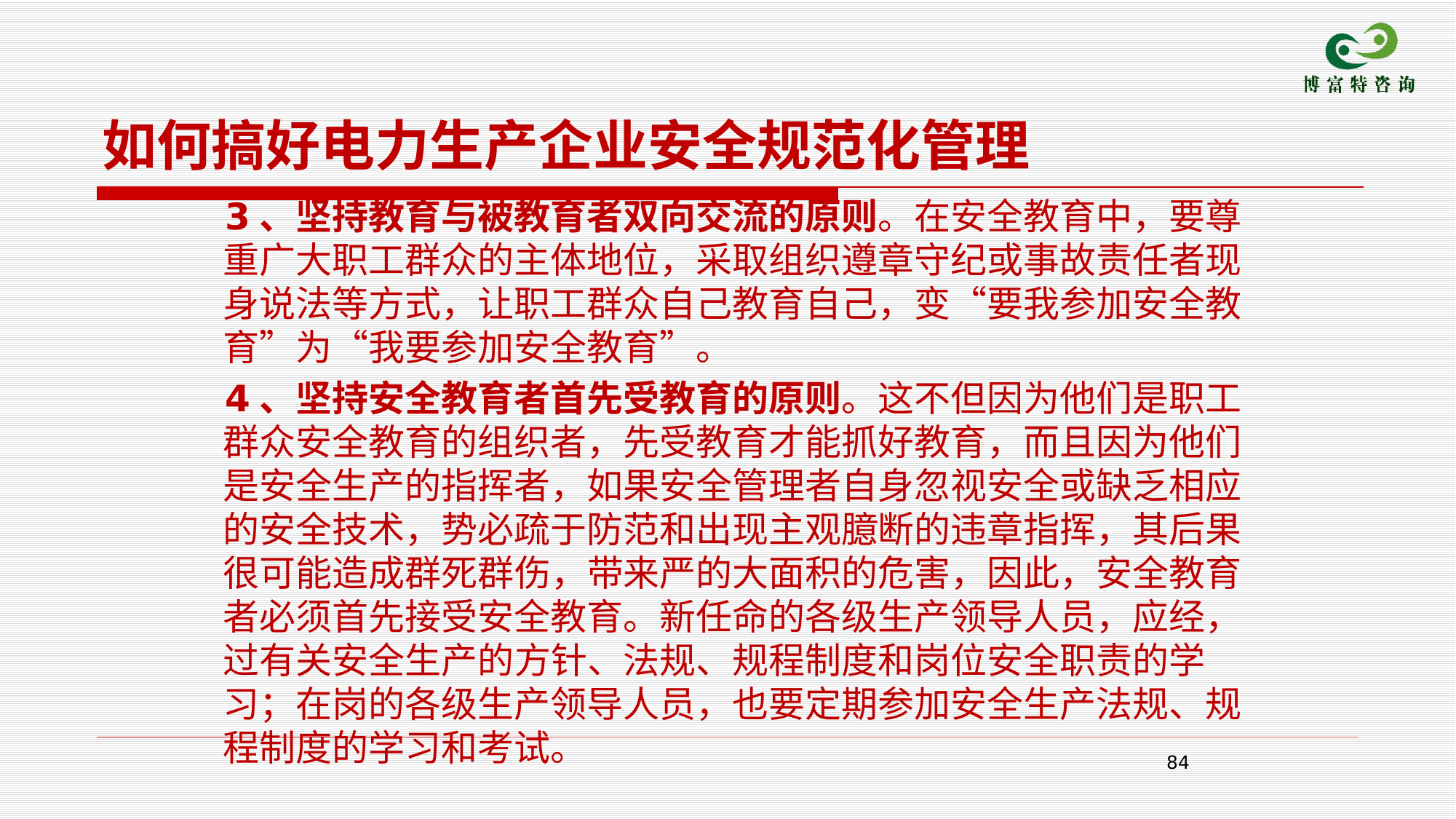

如何搞好电力生产企业安全规范化管理
     3、坚持教育与被教育者双向交流的原则。在安全教育中，要尊重广大职工群众的主体地位，采取组织遵章守纪或事故责任者现身说法等方式，让职工群众自己教育自己，变“要我参加安全教育”为“我要参加安全教育”。
     4、坚持安全教育者首先受教育的原则。这不但因为他们是职工群众安全教育的组织者，先受教育才能抓好教育，而且因为他们是安全生产的指挥者，如果安全管理者自身忽视安全或缺乏相应的安全技术，势必疏于防范和出现主观臆断的违章指挥，其后果很可能造成群死群伤，带来严的大面积的危害，因此，安全教育者必须首先接受安全教育。新任命的各级生产领导人员，应经，过有关安全生产的方针、法规、规程制度和岗位安全职责的学习；在岗的各级生产领导人员，也要定期参加安全生产法规、规程制度的学习和考试。

84